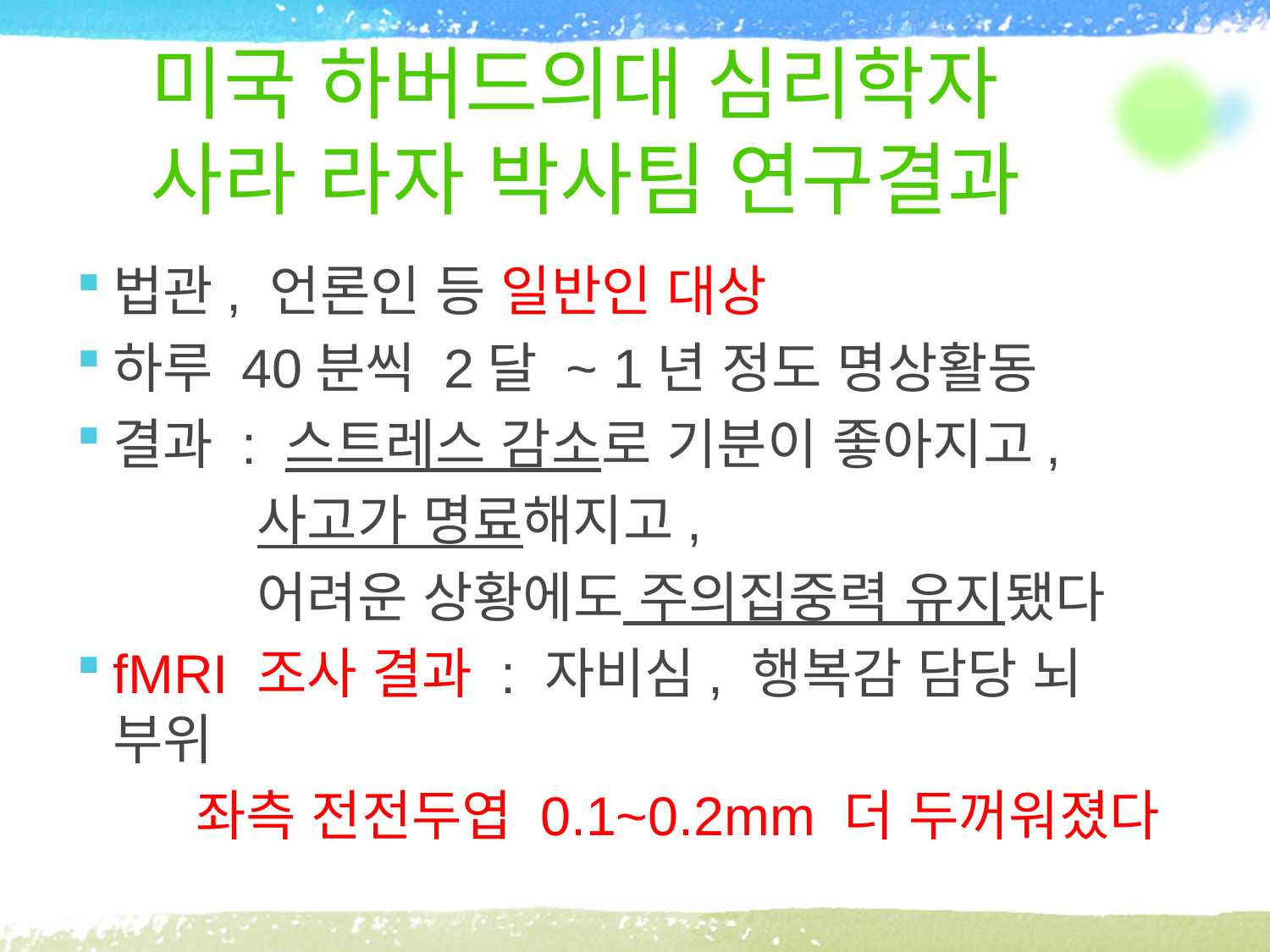

# 미국 하버드의대 심리학자
    사라 라자 박사팀 연구결과

법관, 언론인 등 일반인 대상
하루 40분씩 2달 ~ 1년 정도 명상활동
결과 : 스트레스 감소로 기분이 좋아지고,
           사고가 명료해지고,
           어려운 상황에도 주의집중력 유지됐다
fMRI 조사 결과 : 자비심, 행복감 담당 뇌 부위
       좌측 전전두엽 0.1~0.2mm 더 두꺼워졌다